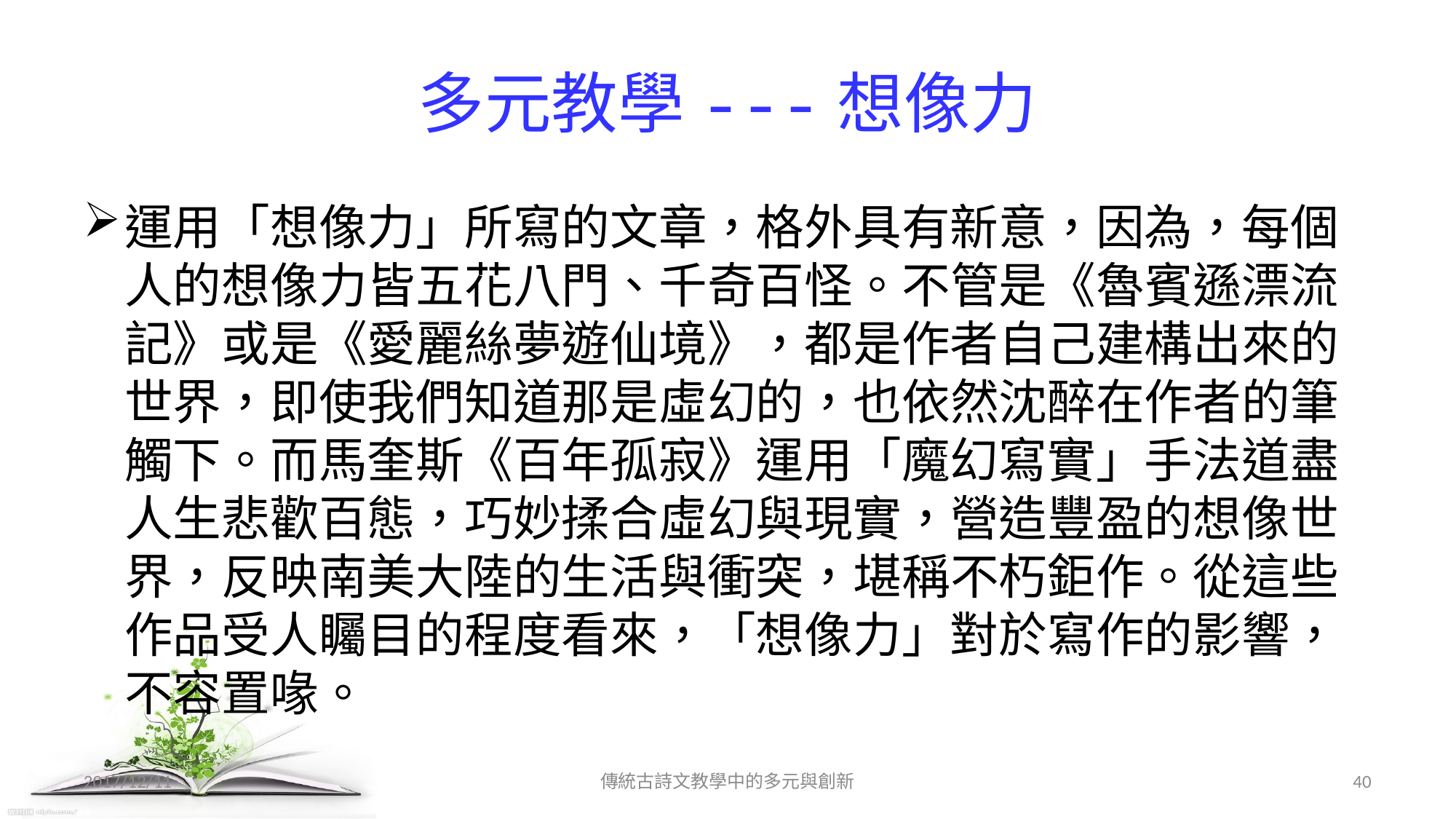

# 多元教學---想像力
運用「想像力」所寫的文章，格外具有新意，因為，每個人的想像力皆五花八門、千奇百怪。不管是《魯賓遜漂流記》或是《愛麗絲夢遊仙境》，都是作者自己建構出來的世界，即使我們知道那是虛幻的，也依然沈醉在作者的筆觸下。而馬奎斯《百年孤寂》運用「魔幻寫實」手法道盡人生悲歡百態，巧妙揉合虛幻與現實，營造豐盈的想像世界，反映南美大陸的生活與衝突，堪稱不朽鉅作。從這些作品受人矚目的程度看來，「想像力」對於寫作的影響，不容置喙。
2017/12/11
傳統古詩文教學中的多元與創新
40